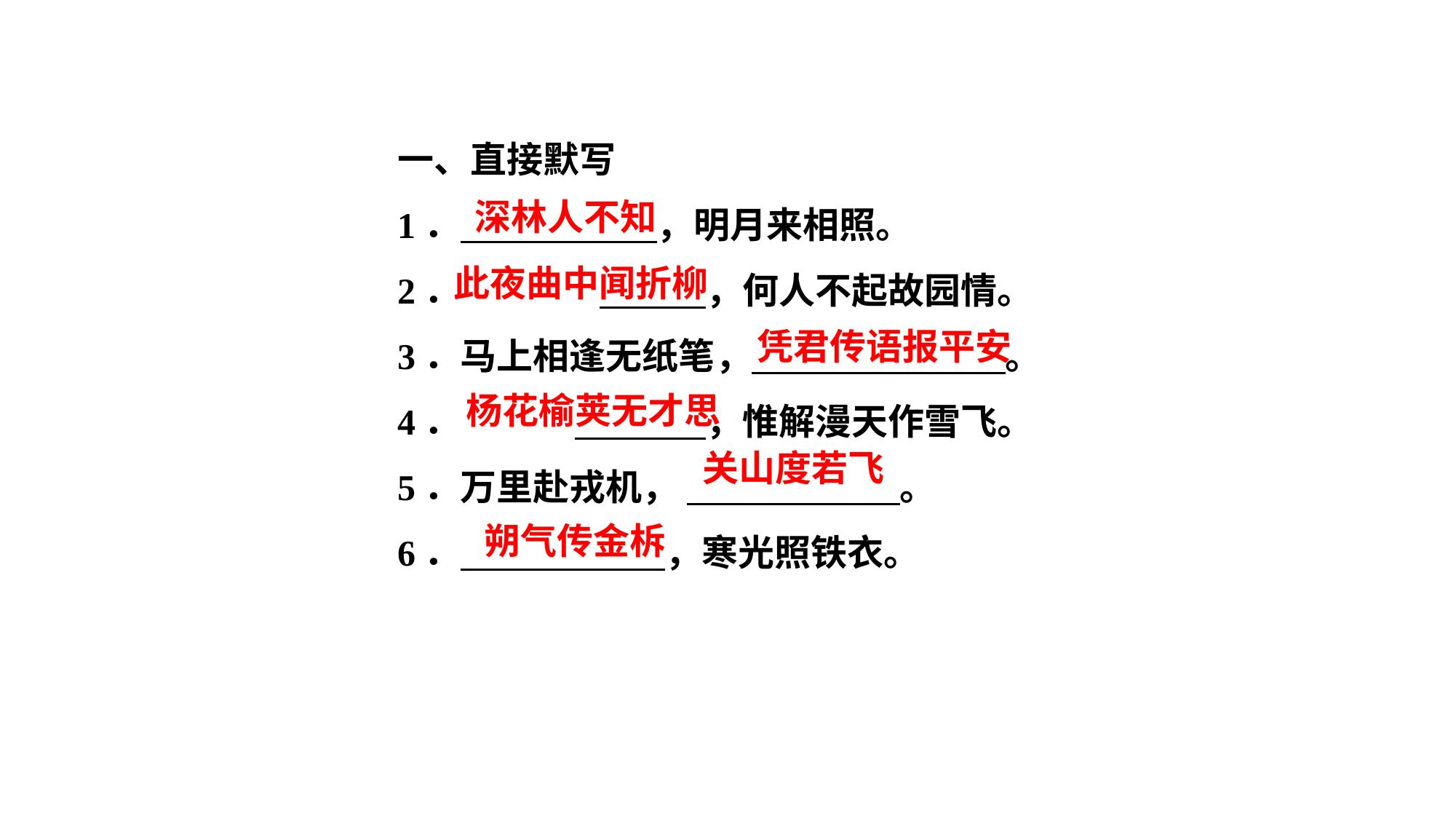

一、直接默写
1．                        ，明月来相照。
2．                              ，何人不起故园情。
3．马上相逢无纸笔，                               。
4．                              ，惟解漫天作雪飞。
5．万里赴戎机，                           。
6．                         ，寒光照铁衣。
深林人不知
此夜曲中闻折柳
凭君传语报平安
杨花榆荚无才思
关山度若飞
朔气传金柝